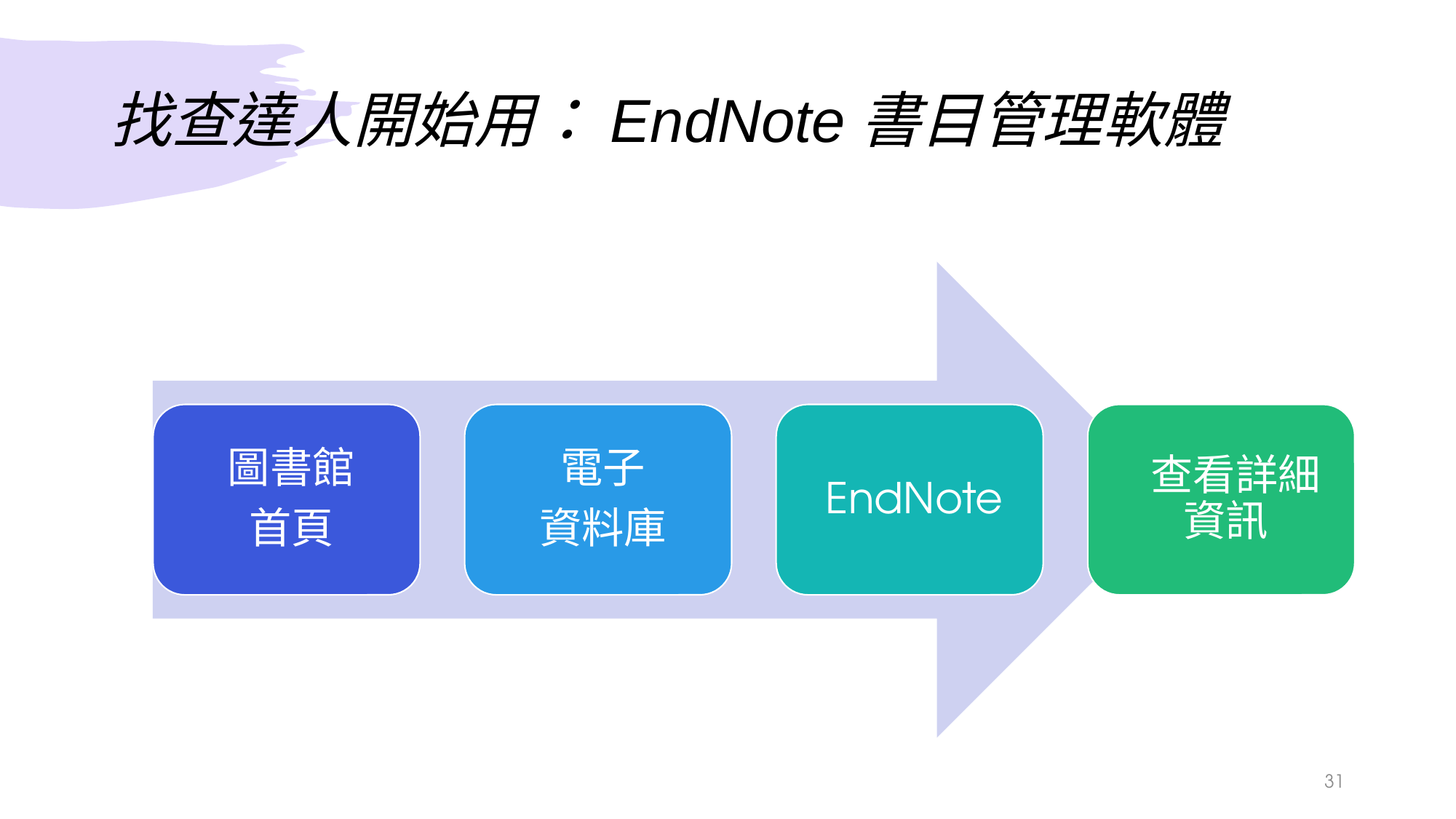

# 找查達人開始用：EndNote書目管理軟體
圖書館
首頁
電子
資料庫
EndNote
 查看詳細資訊
31